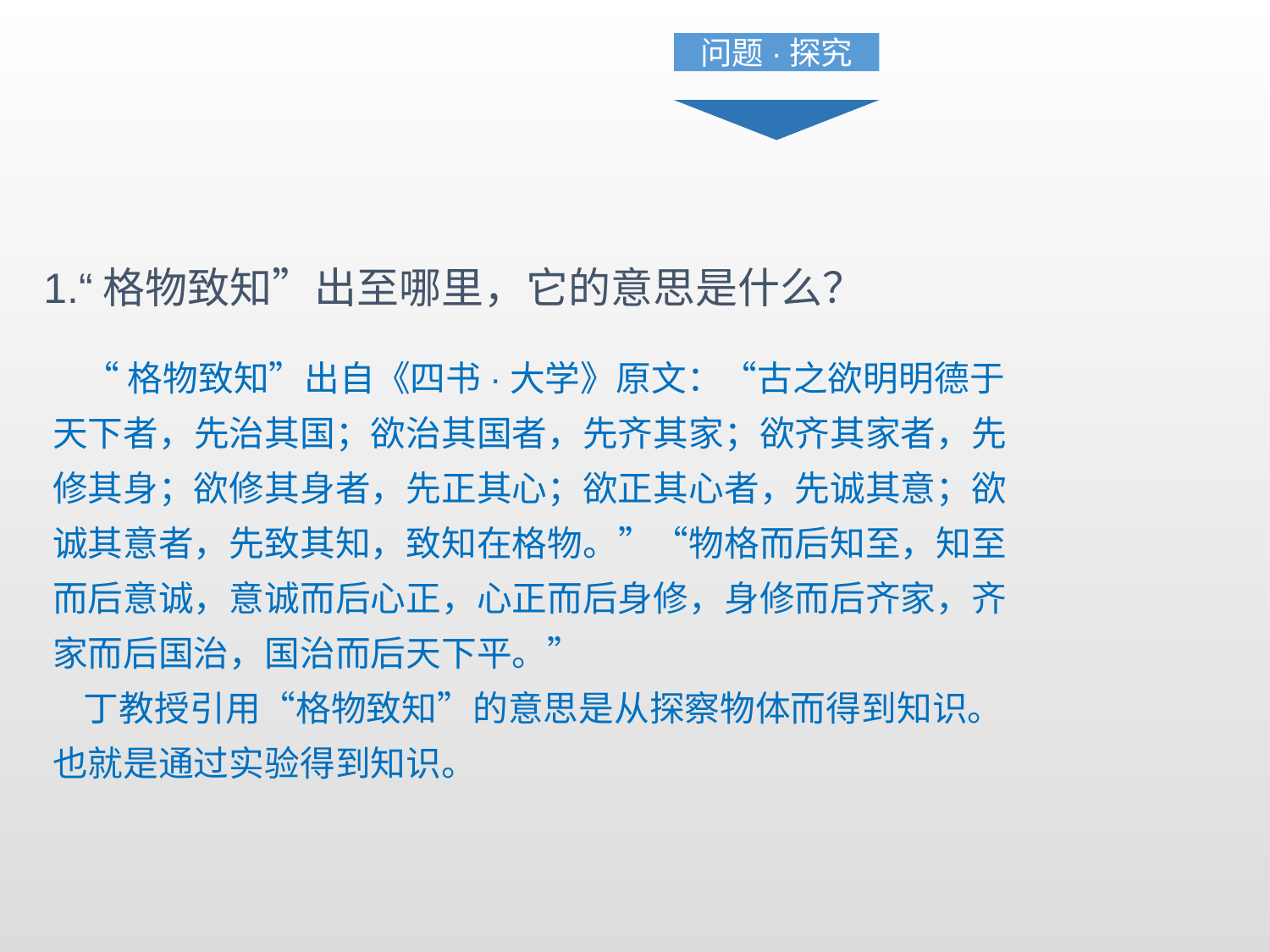

问题·探究

1.“格物致知”出至哪里，它的意思是什么？
    “格物致知”出自《四书·大学》原文：“古之欲明明德于天下者，先治其国；欲治其国者，先齐其家；欲齐其家者，先修其身；欲修其身者，先正其心；欲正其心者，先诚其意；欲诚其意者，先致其知，致知在格物。”“物格而后知至，知至而后意诚，意诚而后心正，心正而后身修，身修而后齐家，齐家而后国治，国治而后天下平。”
    丁教授引用“格物致知”的意思是从探察物体而得到知识。也就是通过实验得到知识。